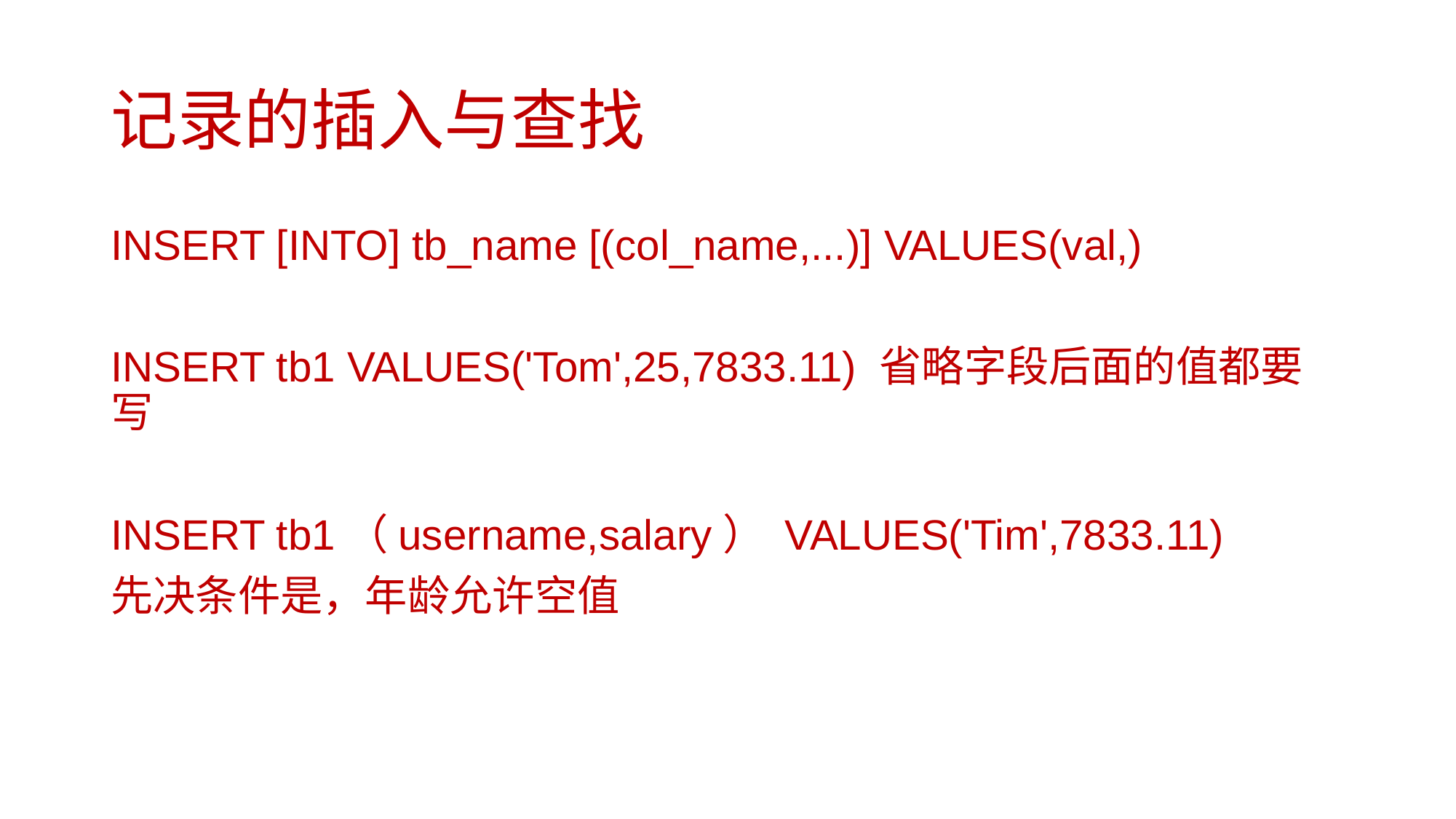

# 记录的插入与查找
INSERT [INTO] tb_name [(col_name,...)] VALUES(val,)

INSERT tb1 VALUES('Tom',25,7833.11) 省略字段后面的值都要写

INSERT tb1（username,salary） VALUES('Tim',7833.11)
先决条件是，年龄允许空值